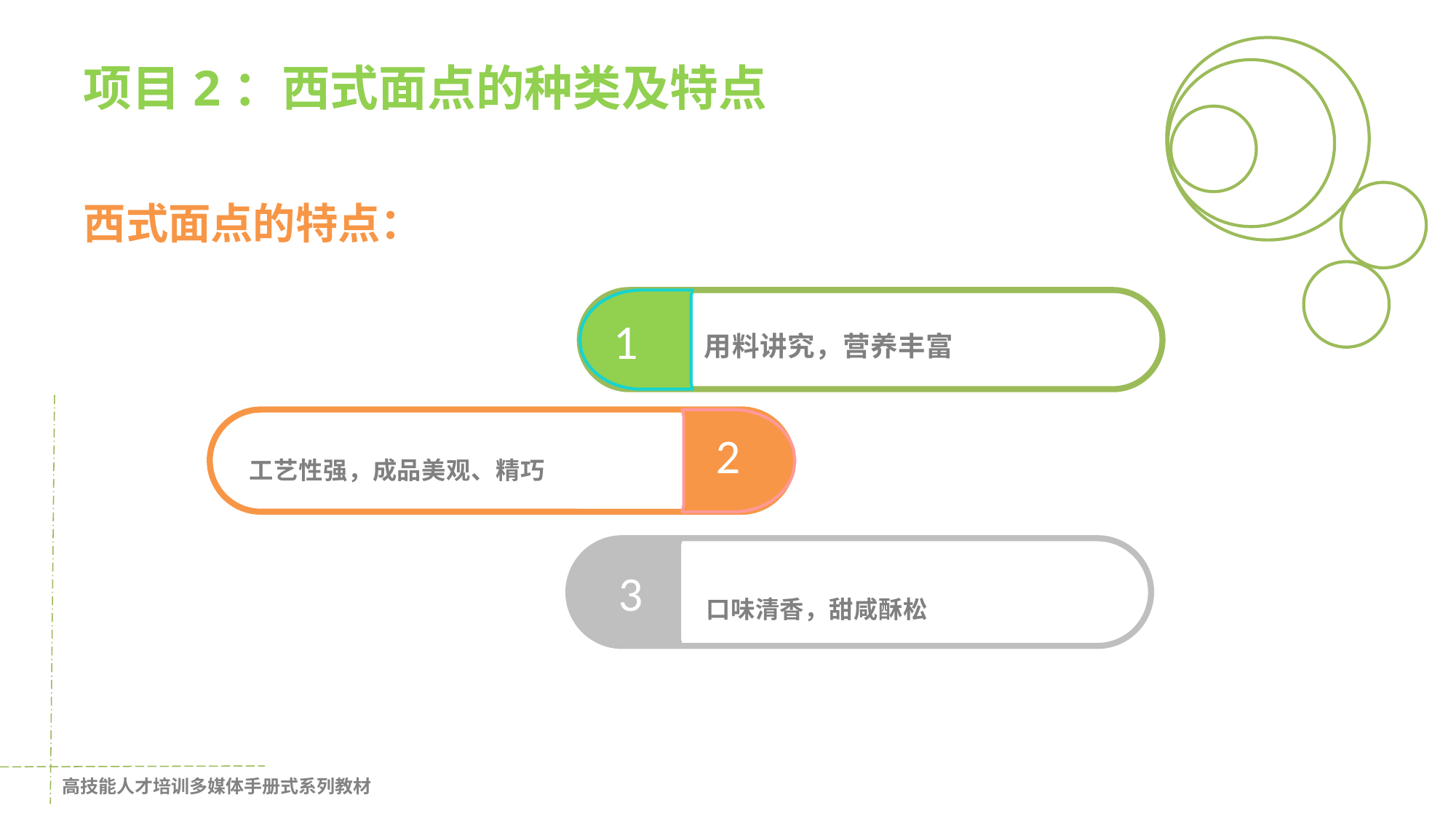

# 项目2：西式面点的种类及特点
西式面点的特点：

1
用料讲究，营养丰富

2
工艺性强，成品美观、精巧

3
 口味清香，甜咸酥松